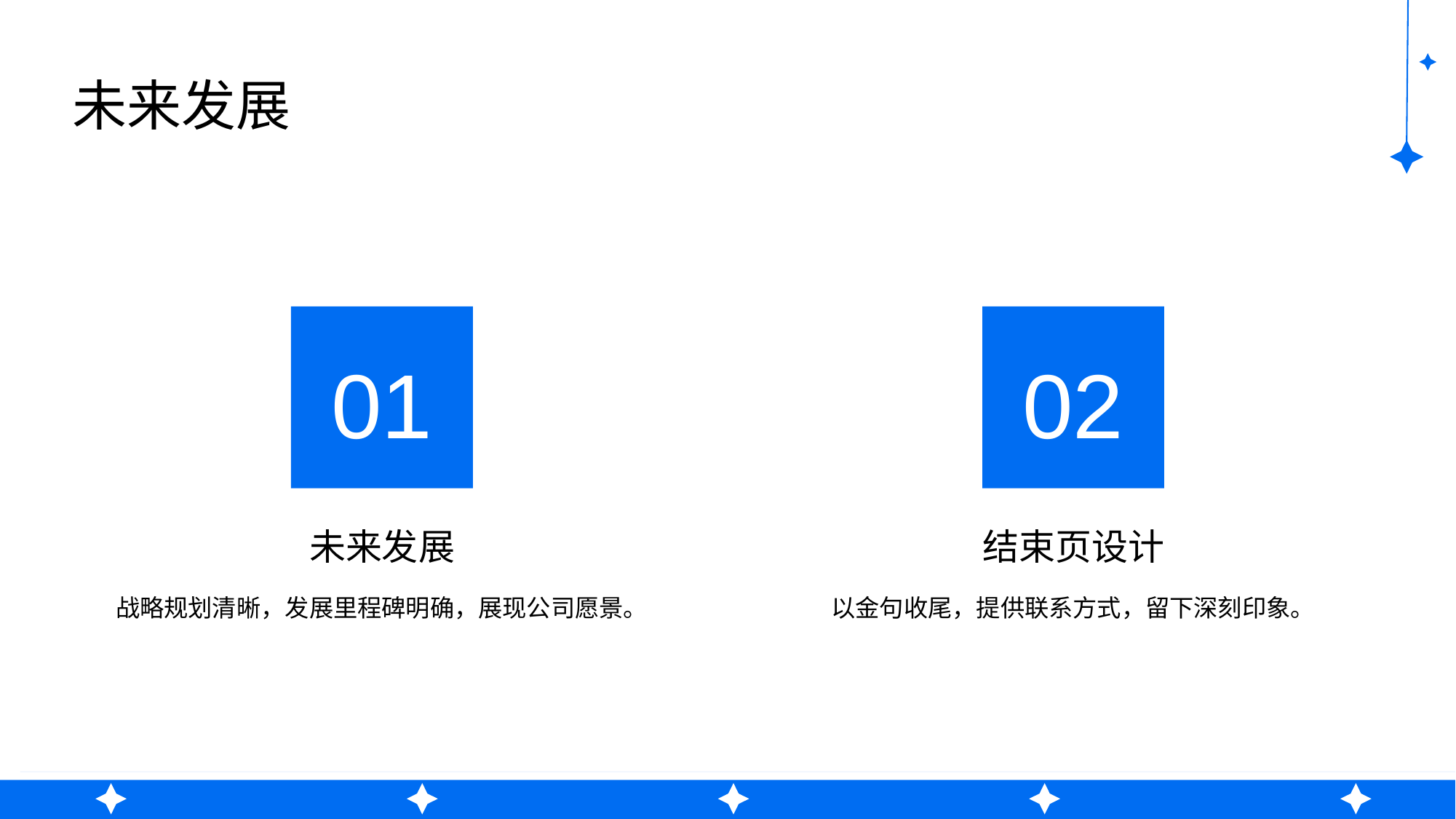

未来发展

01
02
未来发展
结束页设计
战略规划清晰，发展里程碑明确，展现公司愿景。
以金句收尾，提供联系方式，留下深刻印象。